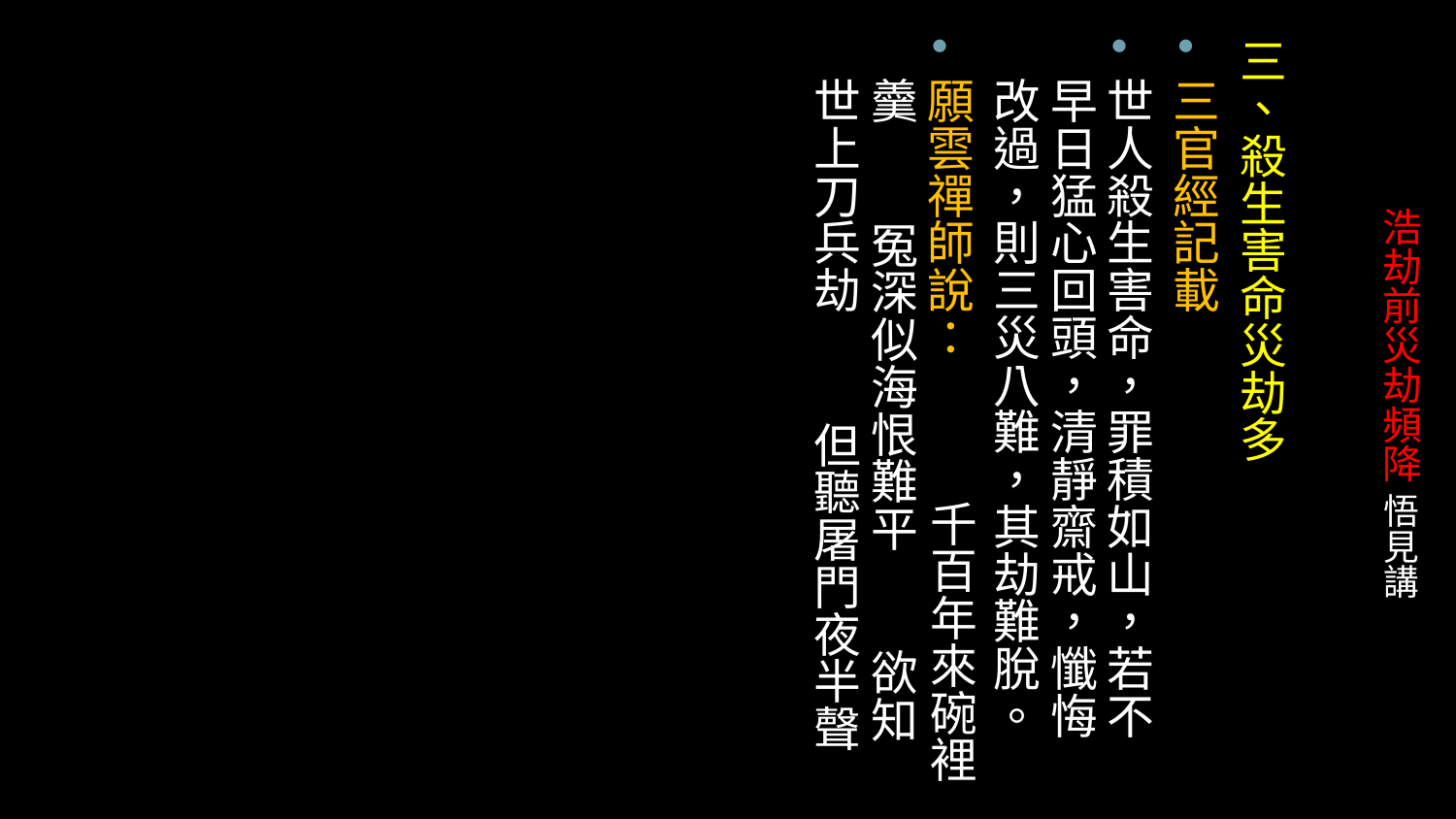

三、殺生害命災劫多
三官經記載
世人殺生害命，罪積如山，若不早日猛心回頭，清靜齋戒，懺悔改過，則三災八難，其劫難脫。
願雲禪師說：             千百年來碗裡羹         冤深似海恨難平         欲知世上刀兵劫          但聽屠門夜半聲

# 浩劫前災劫頻降 悟見講